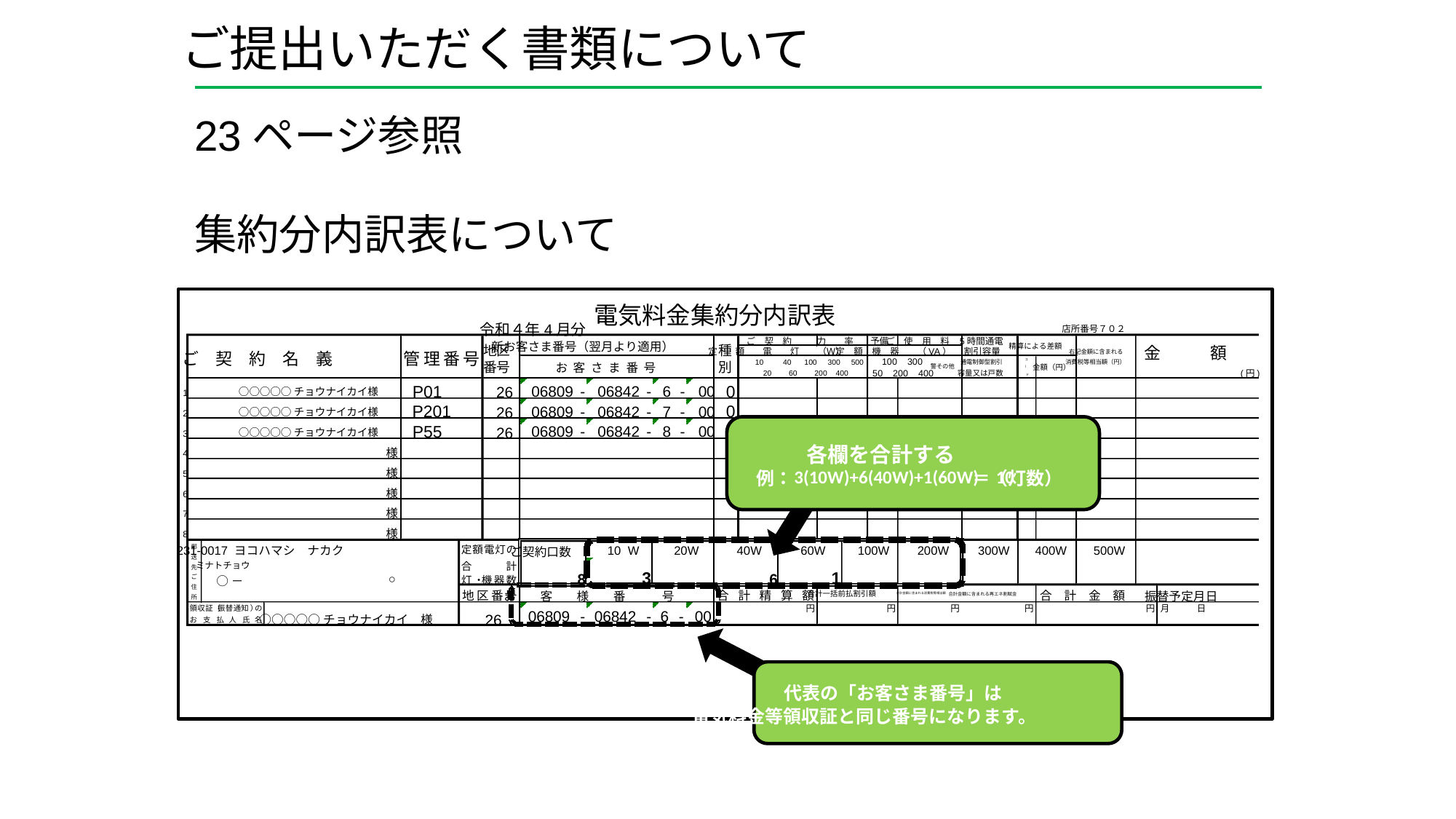

ご提出いただく書類について
23ページ参照
集約分内訳表について

電気料金集約分内訳表
令和４年4月分
店所番号７０２
予備
5時間通電
金　　　額
割引容量
通電制御型割引
(円)
容量又は戸数

0

06809
-

06842
-

6
-

00
26

○○○○○チョウナイカイ様

1

0

06809
-

06842
-

7
-

00
26

○○○○○チョウナイカイ様

2

0

06809
-

06842
-

8
-

00
26

○○○○○チョウナイカイ様
3

様
4

様
5

様
6

様
7

様
8

231-0017 ヨコハマシ　ナカク
300W
400W
500W
　　ミナトチョウ
○
○－
合　計　金　額
合計一括前払割引額
振替予定月日
合計金額に含まれる消費税等相当額
合計金額に含まれる再エネ割賦金
円
円
円
円
　　　月　　　日
○○○○○チョウナイカイ　様

ご　契　約

力　　率

ご　使　用　料
新お客さま番号（翌月より適用）
地区
種
精算による差額
定　　額　　電　　灯　　（Ｗ）
定　額　機　器　　（VA）
ご　契　約　名　義
管
理
番
号
右記金額に含まれる

100    300

  10         40      100     300     500
コ
番号
別
消費税等相当額（円）
お  客  さ  ま  番  号
警その他
金額（円）
ー
50    200    400
　　　20        60        200    400
ド

 P01

 P201

 P55

郵
定
額
電
灯
の
10  W
20W
40W
60W
100W
200W
ご契約口数
送

合
計

先
3
1
8
6
ご
灯
・
機
器
数
住
地
区
番
号
合
計
精
算
額
お　　客　　様　　番　　　号
所

円
領
収
証
（
振
替
通
知
）
の

06809
-

06842
-

6
-

00

26

お
支
払
人
氏
名

各欄を合計する

3(10W)+6(40W)+1(60W)
10
例：
＝
（灯数）

代表の「お客さま番号」は
電気料金等領収証と同じ番号になります。